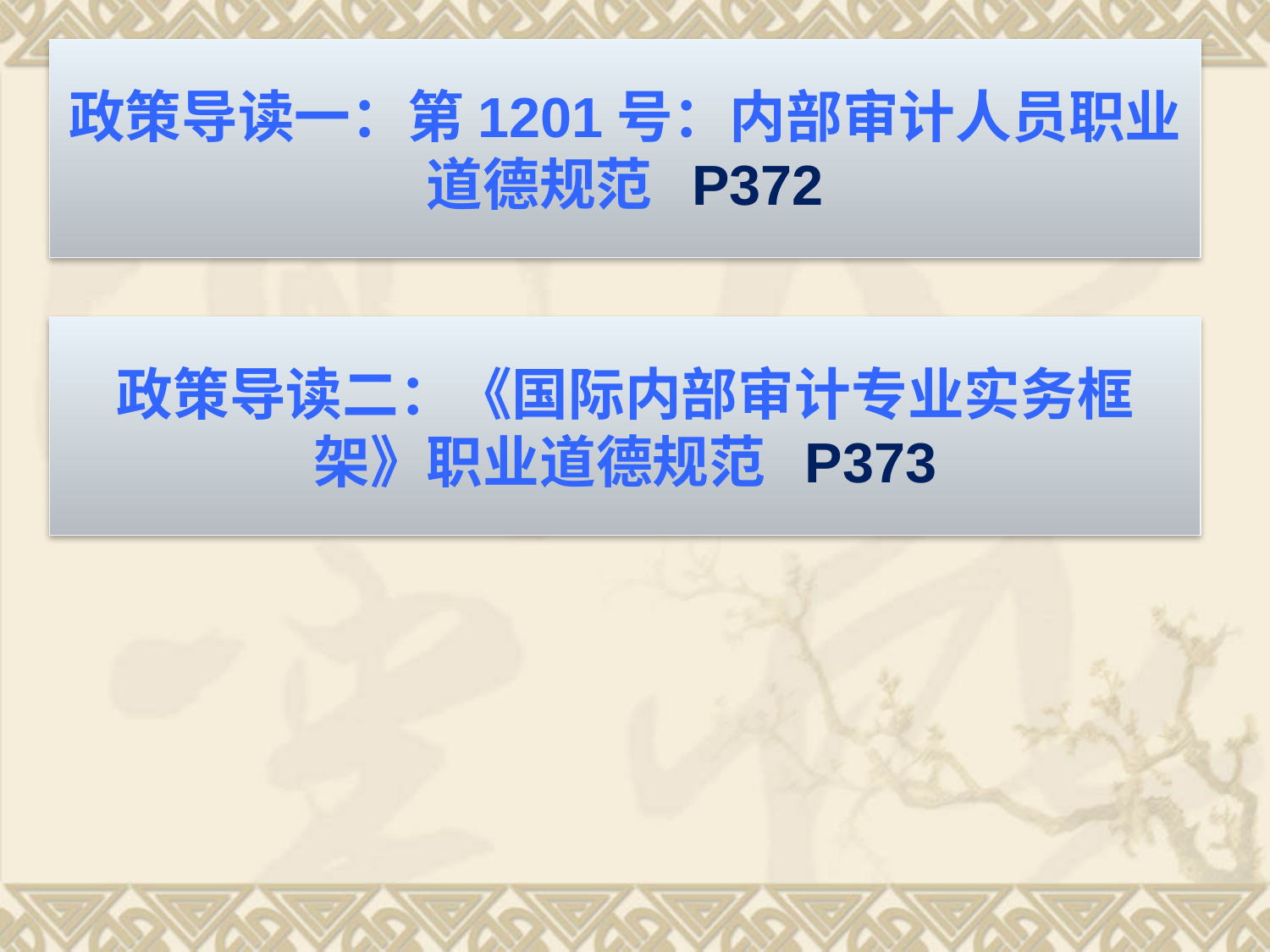

政策导读一：第1201号：内部审计人员职业道德规范  P372
政策导读二：《国际内部审计专业实务框架》职业道德规范  P373